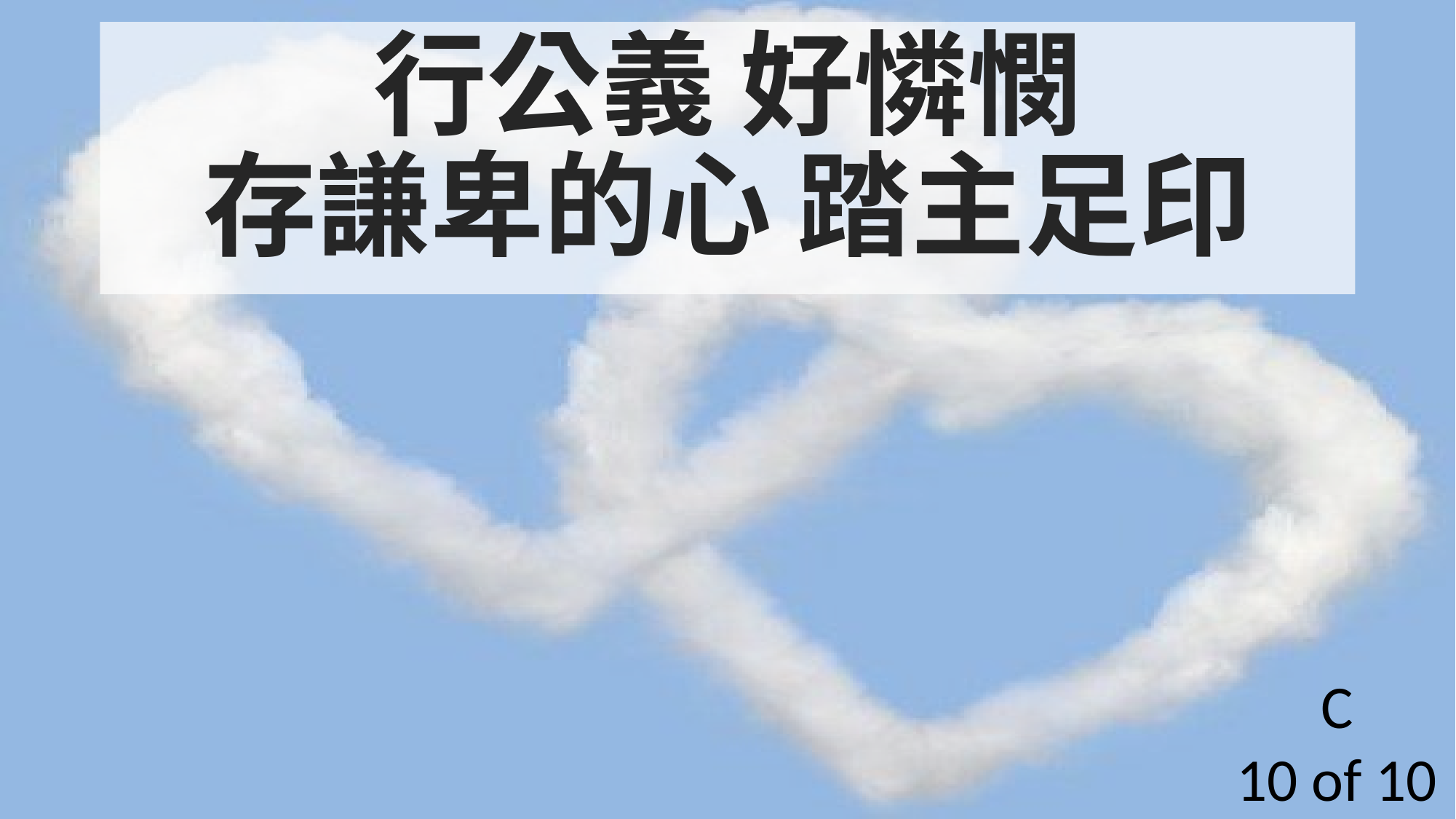

行公義 好憐憫
存謙卑的心 踏主足印
C
10 of 10